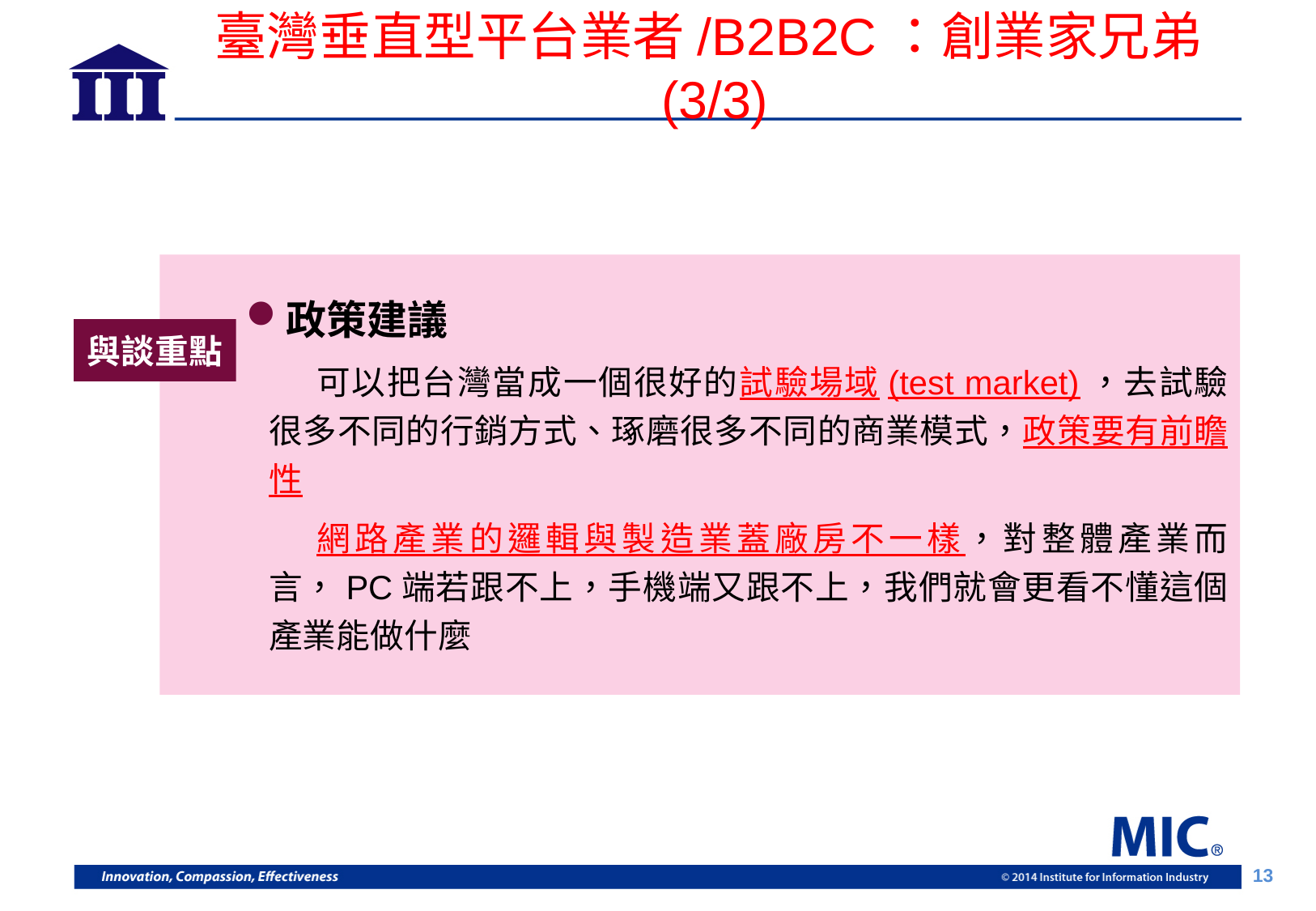

# 臺灣垂直型平台業者/B2B2C：創業家兄弟(3/3)
政策建議
可以把台灣當成一個很好的試驗場域(test market)，去試驗很多不同的行銷方式、琢磨很多不同的商業模式，政策要有前瞻性
網路產業的邏輯與製造業蓋廠房不一樣，對整體產業而言，PC端若跟不上，手機端又跟不上，我們就會更看不懂這個產業能做什麼
與談重點